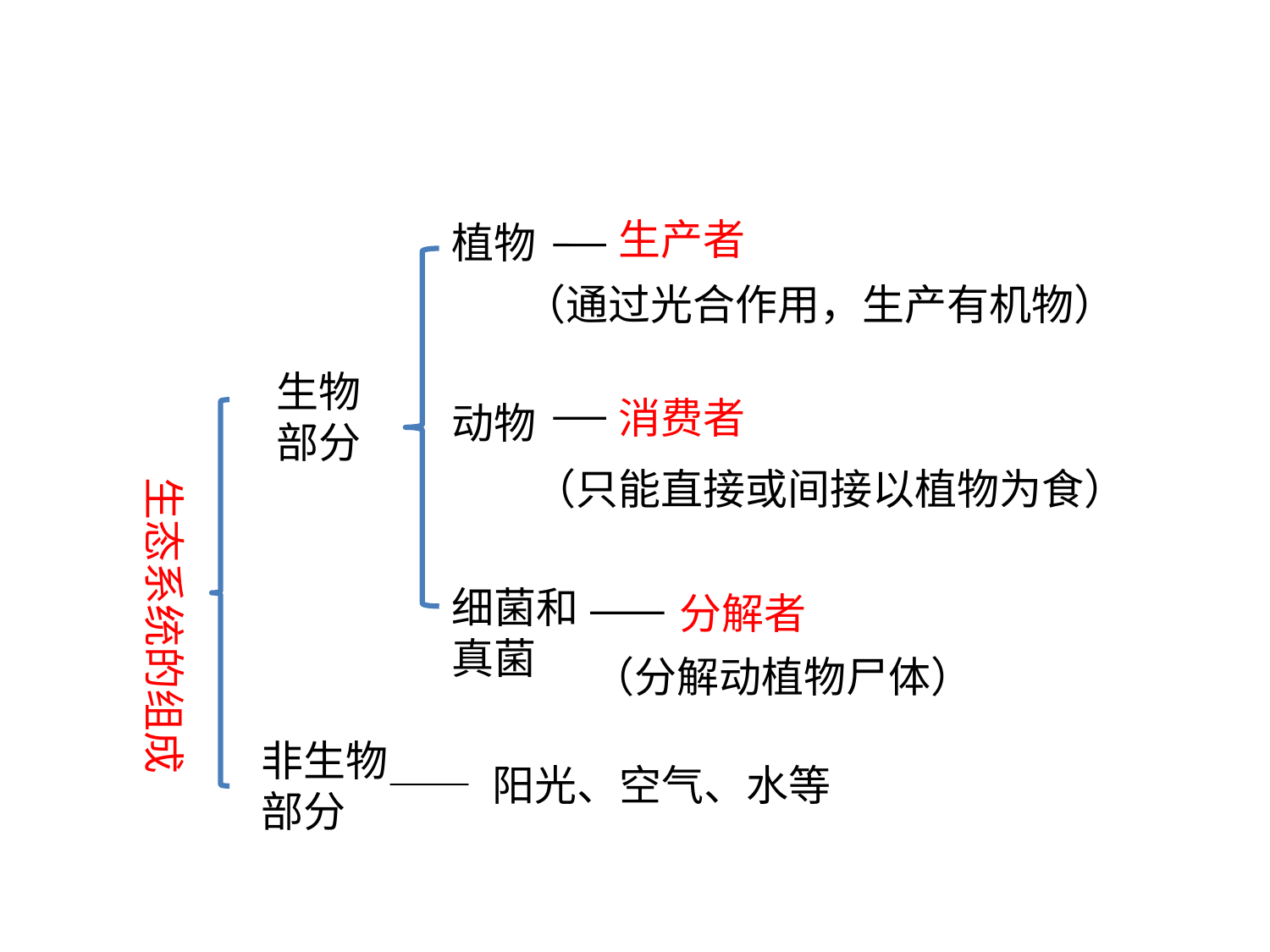

生产者

（通过光合作用，生产有机物）
植物

生物部分
消费者

（只能直接或间接以植物为食）
动物

生态系统的组成
细菌和真菌
分解者

（分解动植物尸体）
非生物部分
 —— 阳光、空气、水等